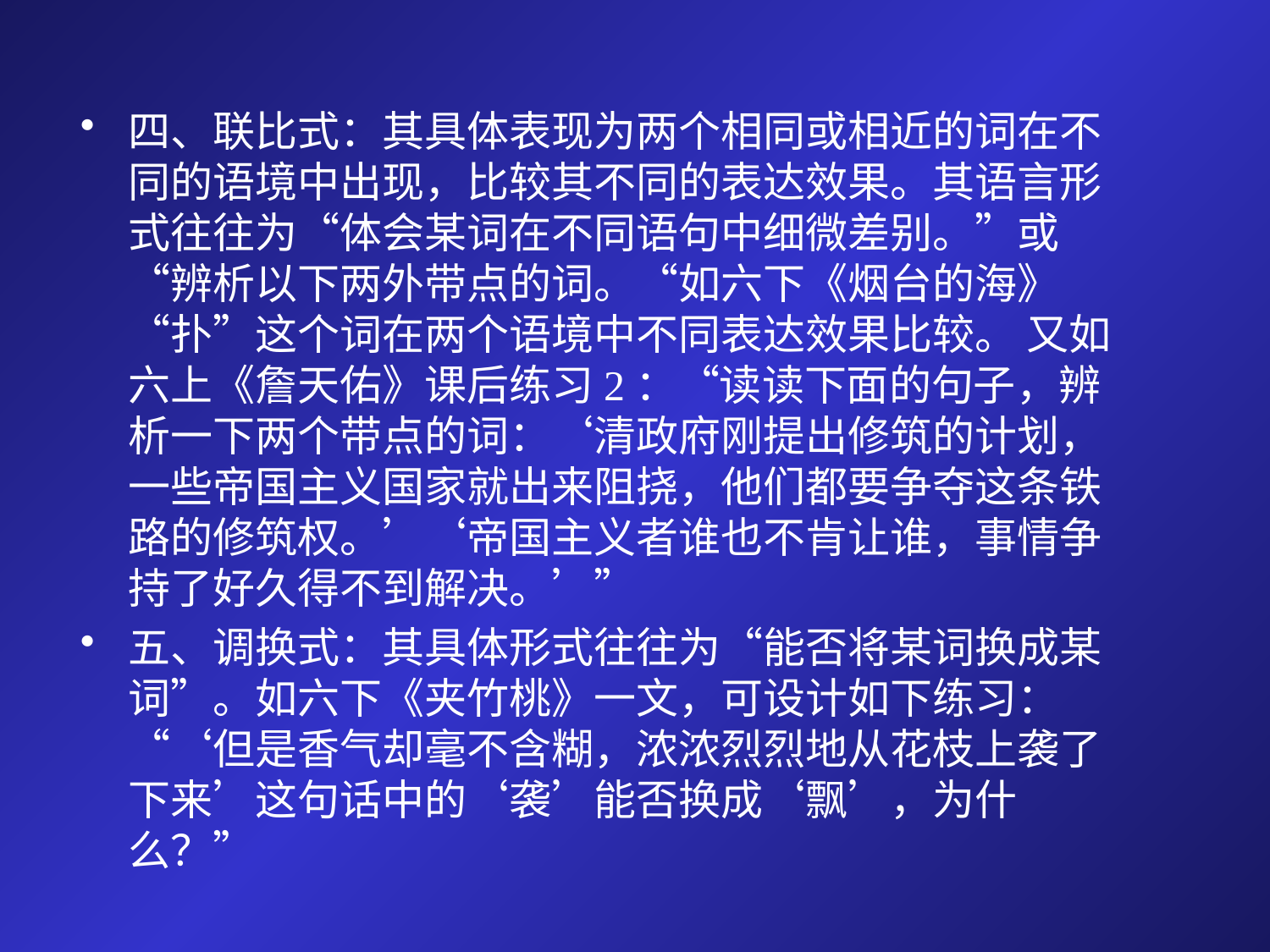

四、联比式：其具体表现为两个相同或相近的词在不同的语境中出现，比较其不同的表达效果。其语言形式往往为“体会某词在不同语句中细微差别。”或“辨析以下两外带点的词。“如六下《烟台的海》“扑”这个词在两个语境中不同表达效果比较。 又如六上《詹天佑》课后练习2：“读读下面的句子，辨析一下两个带点的词：‘清政府刚提出修筑的计划，一些帝国主义国家就出来阻挠，他们都要争夺这条铁路的修筑权。’‘帝国主义者谁也不肯让谁，事情争持了好久得不到解决。’”
五、调换式：其具体形式往往为“能否将某词换成某词”。如六下《夹竹桃》一文，可设计如下练习：“‘但是香气却毫不含糊，浓浓烈烈地从花枝上袭了下来’这句话中的‘袭’能否换成‘飘’，为什么？”